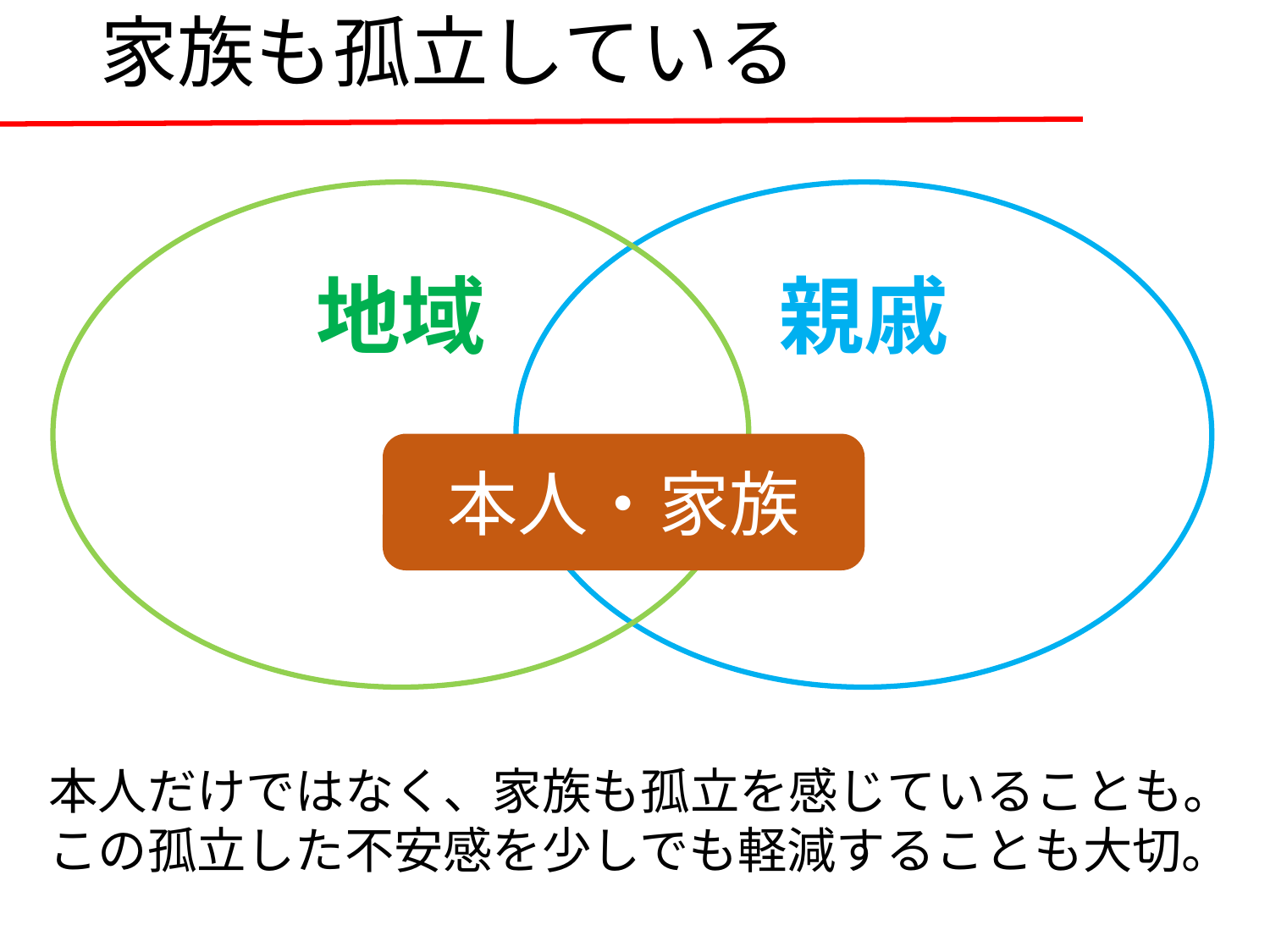

# 家族も孤立している
地域
親戚
本人・家族
本人だけではなく、家族も孤立を感じていることも。
この孤立した不安感を少しでも軽減することも大切。